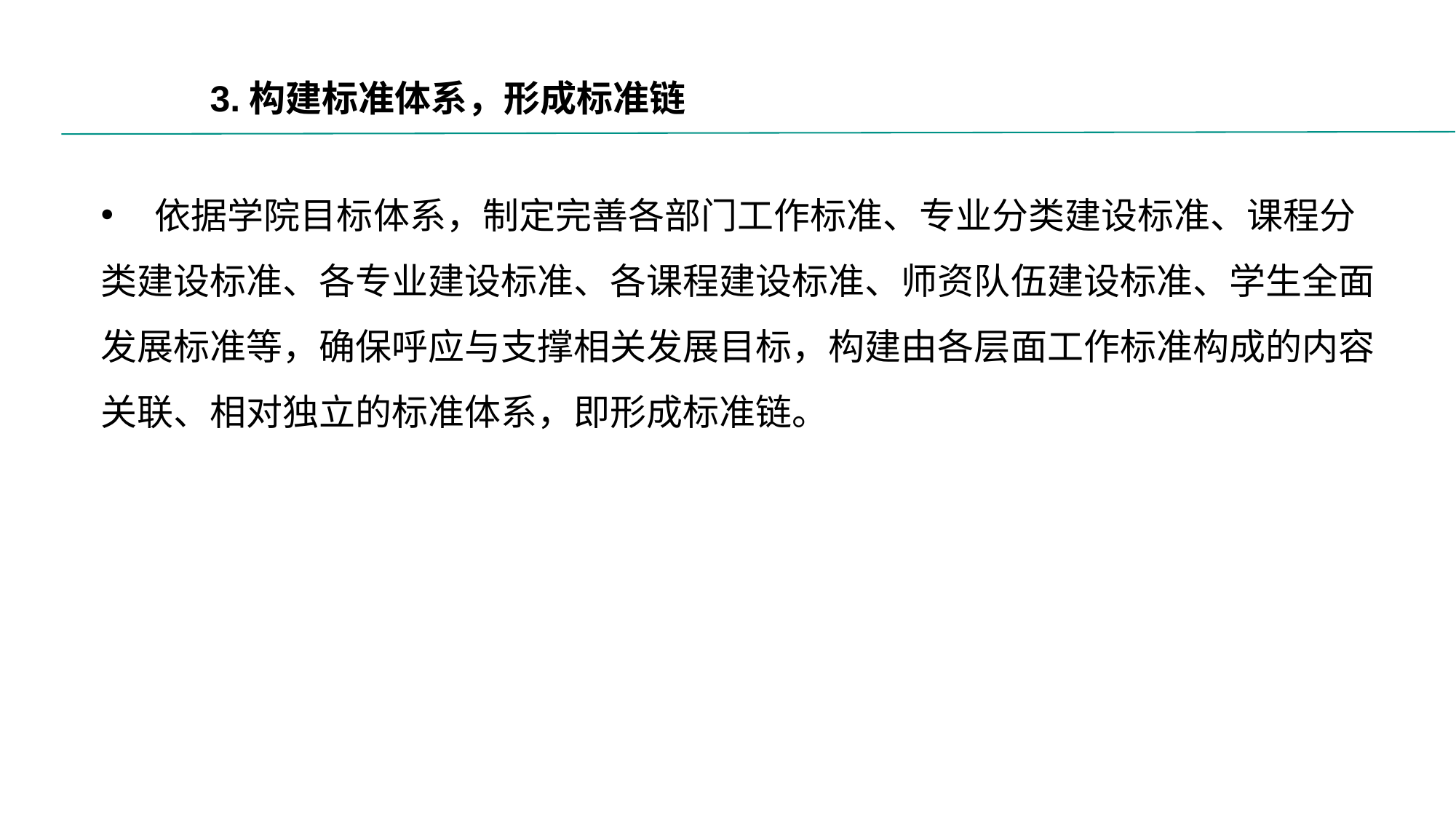

3.构建标准体系，形成标准链
    依据学院目标体系，制定完善各部门工作标准、专业分类建设标准、课程分类建设标准、各专业建设标准、各课程建设标准、师资队伍建设标准、学生全面发展标准等，确保呼应与支撑相关发展目标，构建由各层面工作标准构成的内容关联、相对独立的标准体系，即形成标准链。